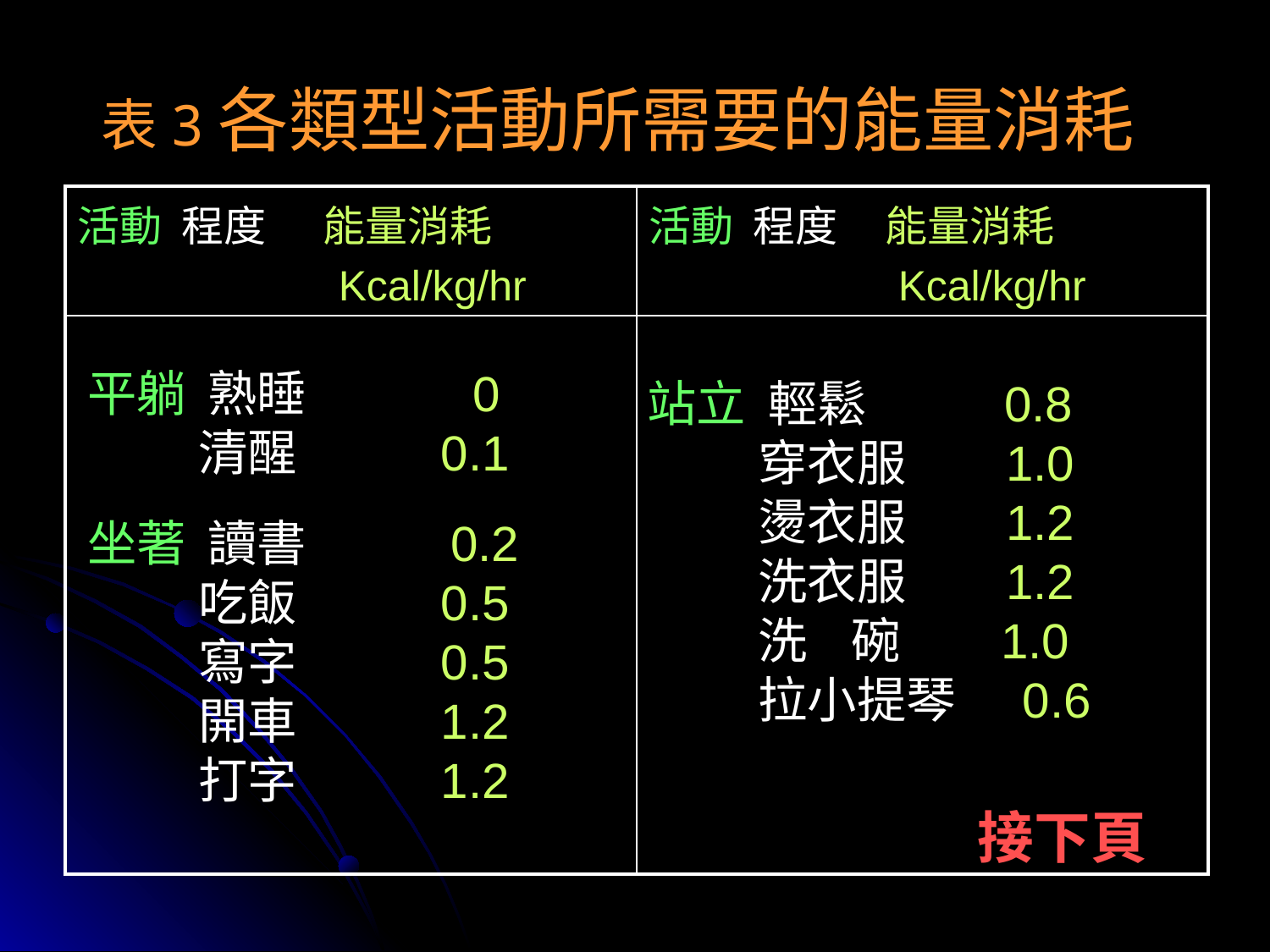

# 表3各類型活動所需要的能量消耗
| 活動 程度 能量消耗 Kcal/kg/hr | 活動 程度 能量消耗 Kcal/kg/hr |
| --- | --- |
|  |  |
平躺  熟睡              0
         清醒            0.1
站立  輕鬆            0.8
         穿衣服        1.0
         燙衣服        1.2
         洗衣服        1.2
         洗    碗        1.0
         拉小提琴     0.6

坐著  讀書            0.2
         吃飯            0.5
         寫字            0.5
         開車            1.2
         打字            1.2
接下頁